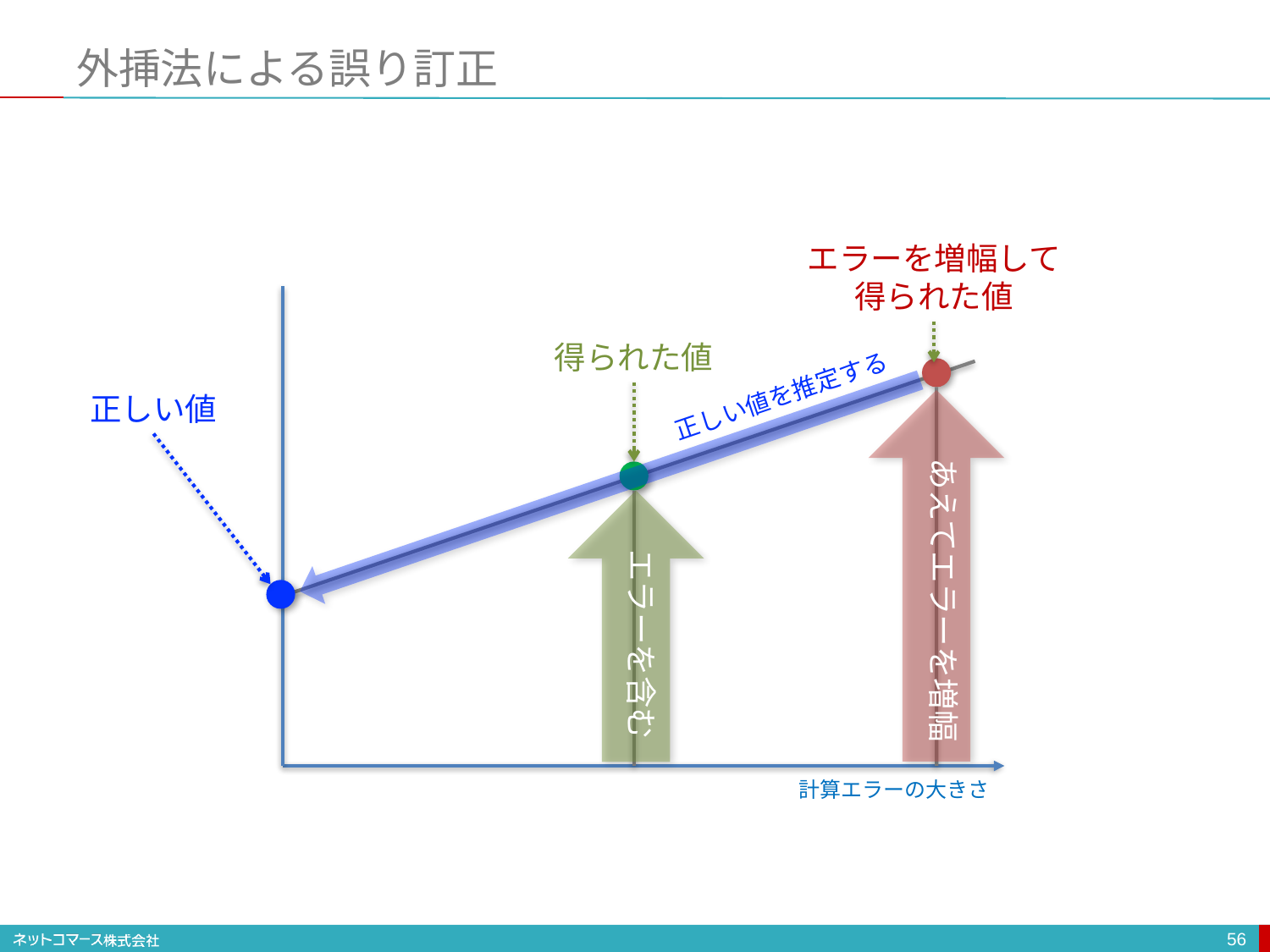

# 外挿法による誤り訂正

エラーを増幅して
得られた値
得られた値

正しい値を推定する
正しい値

あえてエラーを増幅

エラーを含む

計算エラーの大きさ
56